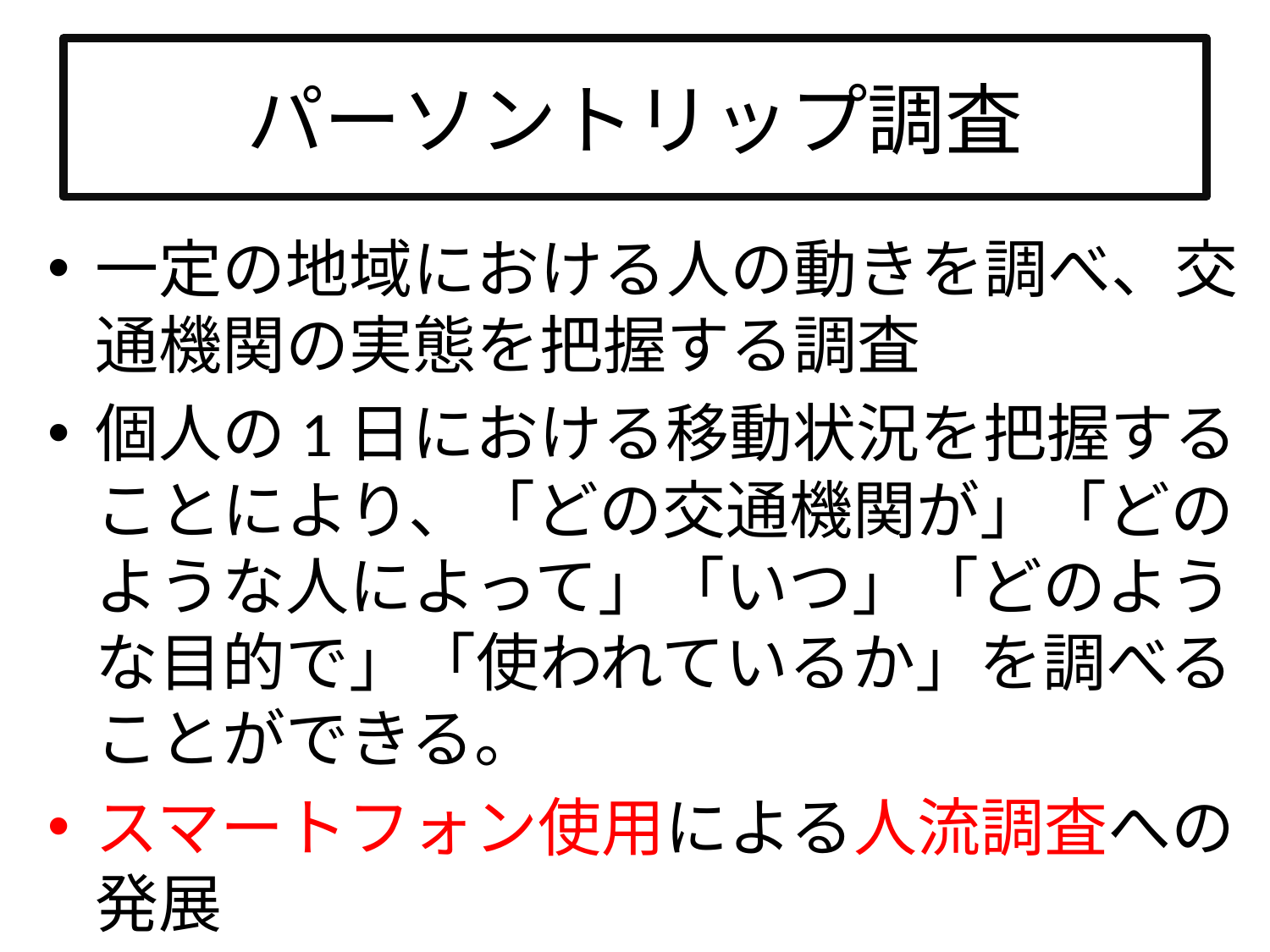

# パーソントリップ調査
一定の地域における人の動きを調べ、交通機関の実態を把握する調査
個人の1日における移動状況を把握することにより、「どの交通機関が」「どのような人によって」「いつ」「どのような目的で」「使われているか」を調べることができる。
スマートフォン使用による人流調査への発展